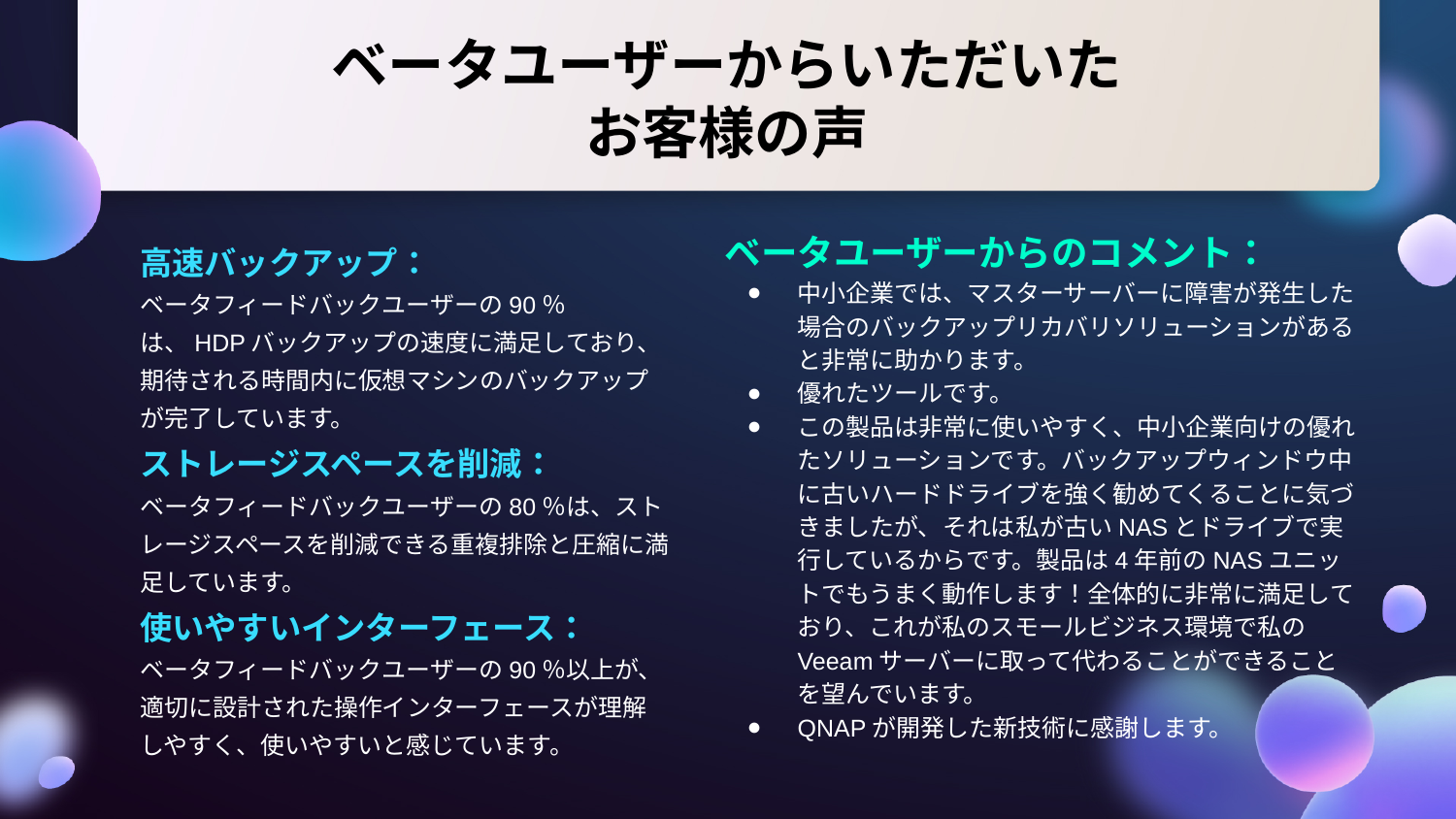

# ベータユーザーからいただいた お客様の声
高速バックアップ：
ベータフィードバックユーザーの90％は、HDPバックアップの速度に満足しており、期待される時間内に仮想マシンのバックアップが完了しています。
ストレージスペースを削減：
ベータフィードバックユーザーの80％は、ストレージスペースを削減できる重複排除と圧縮に満足しています。
使いやすいインターフェース：
ベータフィードバックユーザーの90％以上が、適切に設計された操作インターフェースが理解しやすく、使いやすいと感じています。
ベータユーザーからのコメント：
中小企業では、マスターサーバーに障害が発生した場合のバックアップリカバリソリューションがあると非常に助かります。
優れたツールです。
この製品は非常に使いやすく、中小企業向けの優れたソリューションです。バックアップウィンドウ中に古いハードドライブを強く勧めてくることに気づきましたが、それは私が古いNASとドライブで実行しているからです。製品は4年前のNASユニットでもうまく動作します！全体的に非常に満足しており、これが私のスモールビジネス環境で私のVeeamサーバーに取って代わることができることを望んでいます。
QNAPが開発した新技術に感謝します。